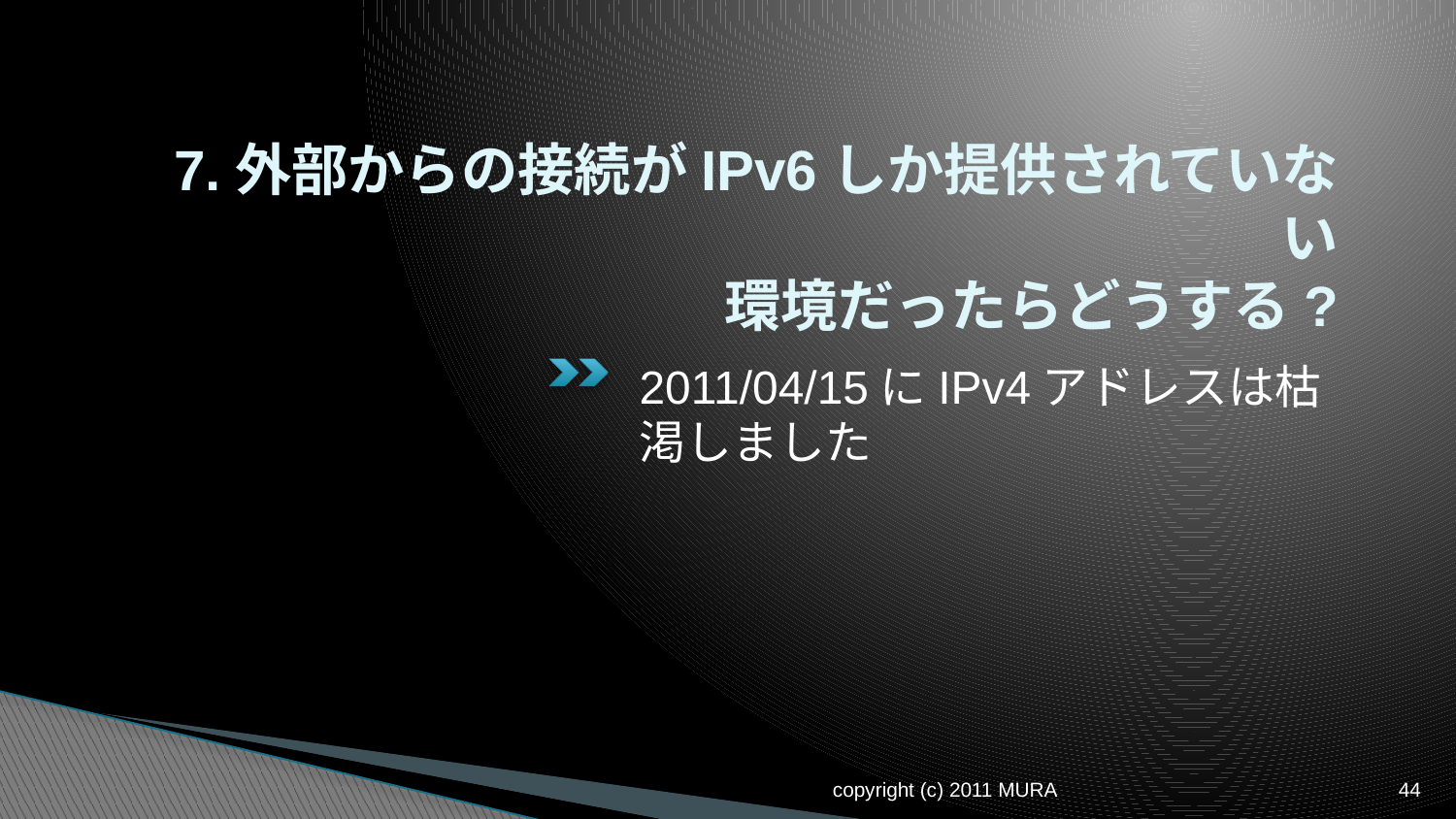

# 7.外部からの接続がIPv6しか提供されていない 環境だったらどうする?
2011/04/15にIPv4アドレスは枯渇しました
copyright (c) 2011 MURA
44